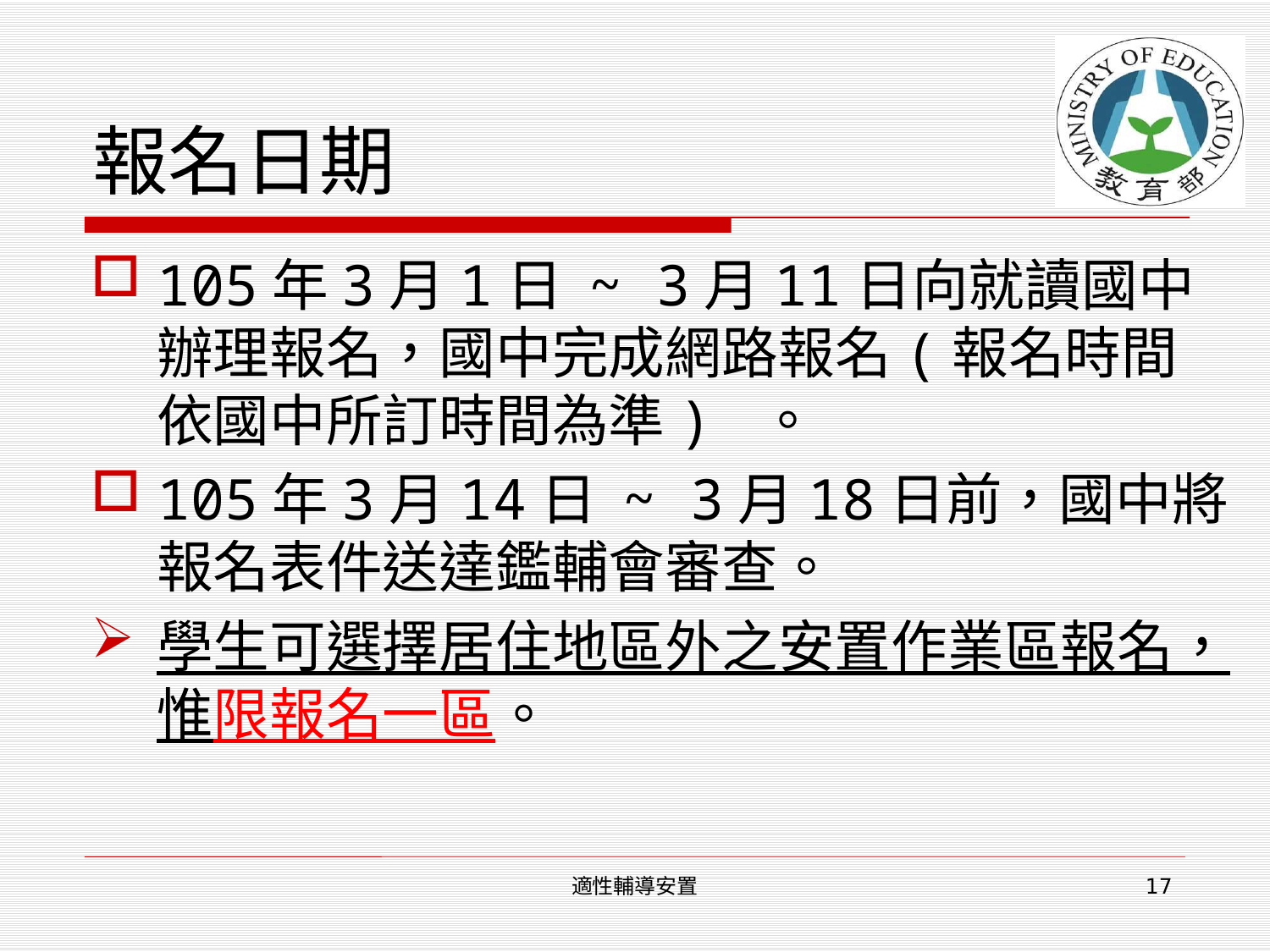

# 報名日期
105年3月1日 ~ 3月11日向就讀國中辦理報名，國中完成網路報名(報名時間依國中所訂時間為準) 。
105年3月14日 ~ 3月18日前，國中將報名表件送達鑑輔會審查。
學生可選擇居住地區外之安置作業區報名，惟限報名一區。

適性輔導安置
17